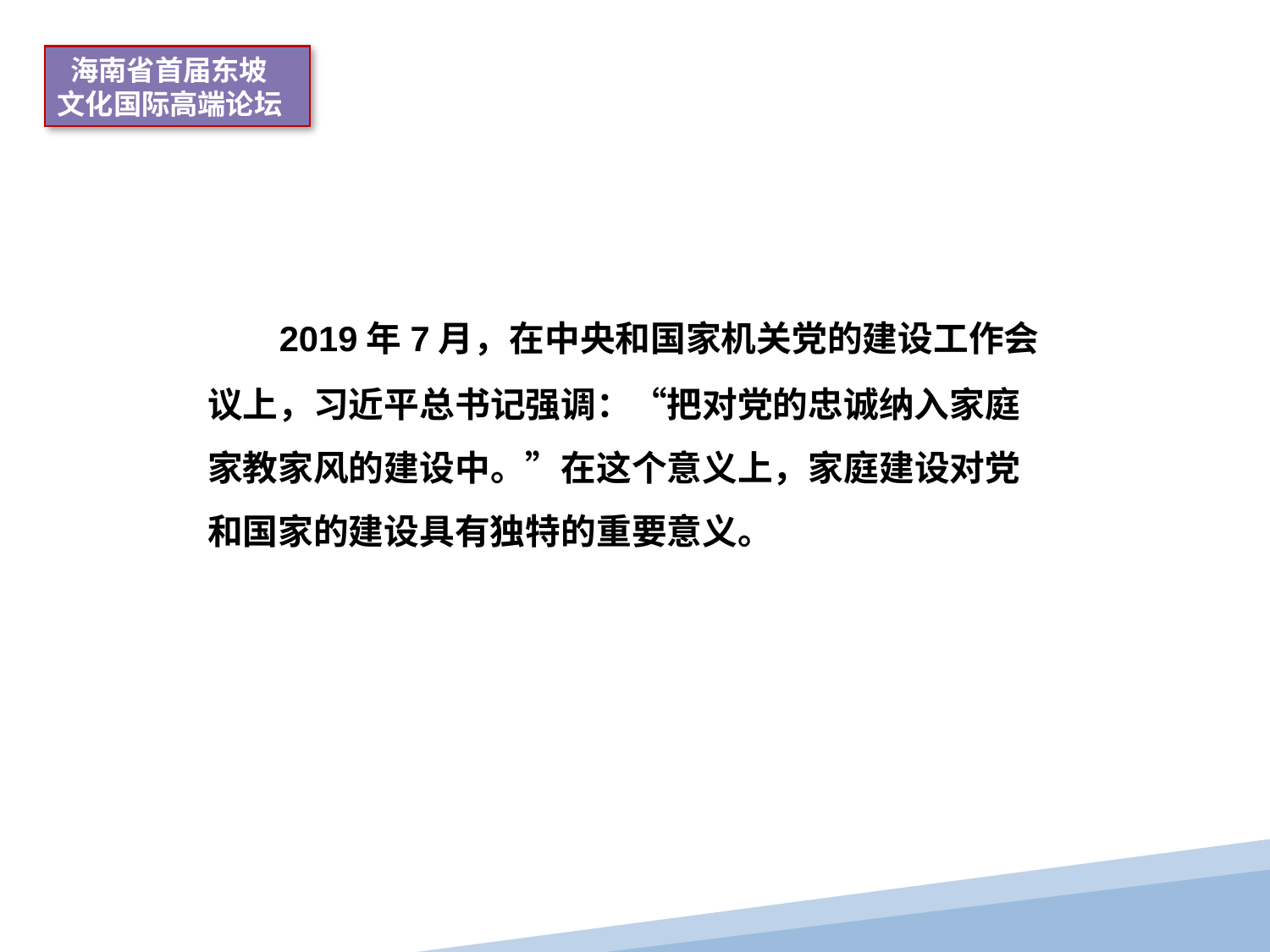

海南省首届东坡
文化国际高端论坛
      2019年7月，在中央和国家机关党的建设工作会议上，习近平总书记强调：“把对党的忠诚纳入家庭家教家风的建设中。”在这个意义上，家庭建设对党和国家的建设具有独特的重要意义。